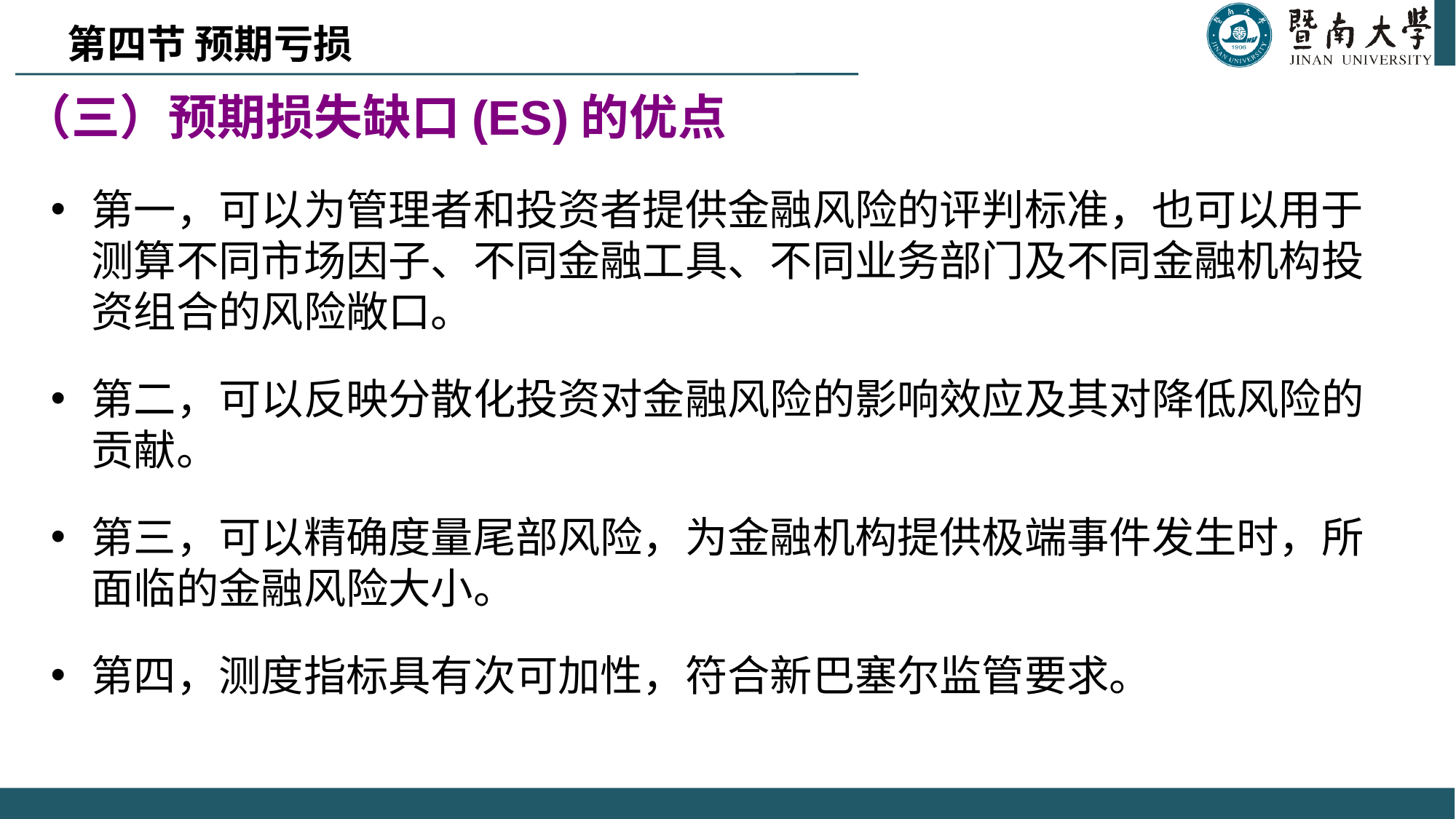

第四节 预期亏损
# （三）预期损失缺口(ES)的优点
第一，可以为管理者和投资者提供金融风险的评判标准，也可以用于测算不同市场因子、不同金融工具、不同业务部门及不同金融机构投资组合的风险敞口。
第二，可以反映分散化投资对金融风险的影响效应及其对降低风险的贡献。
第三，可以精确度量尾部风险，为金融机构提供极端事件发生时，所面临的金融风险大小。
第四，测度指标具有次可加性，符合新巴塞尔监管要求。